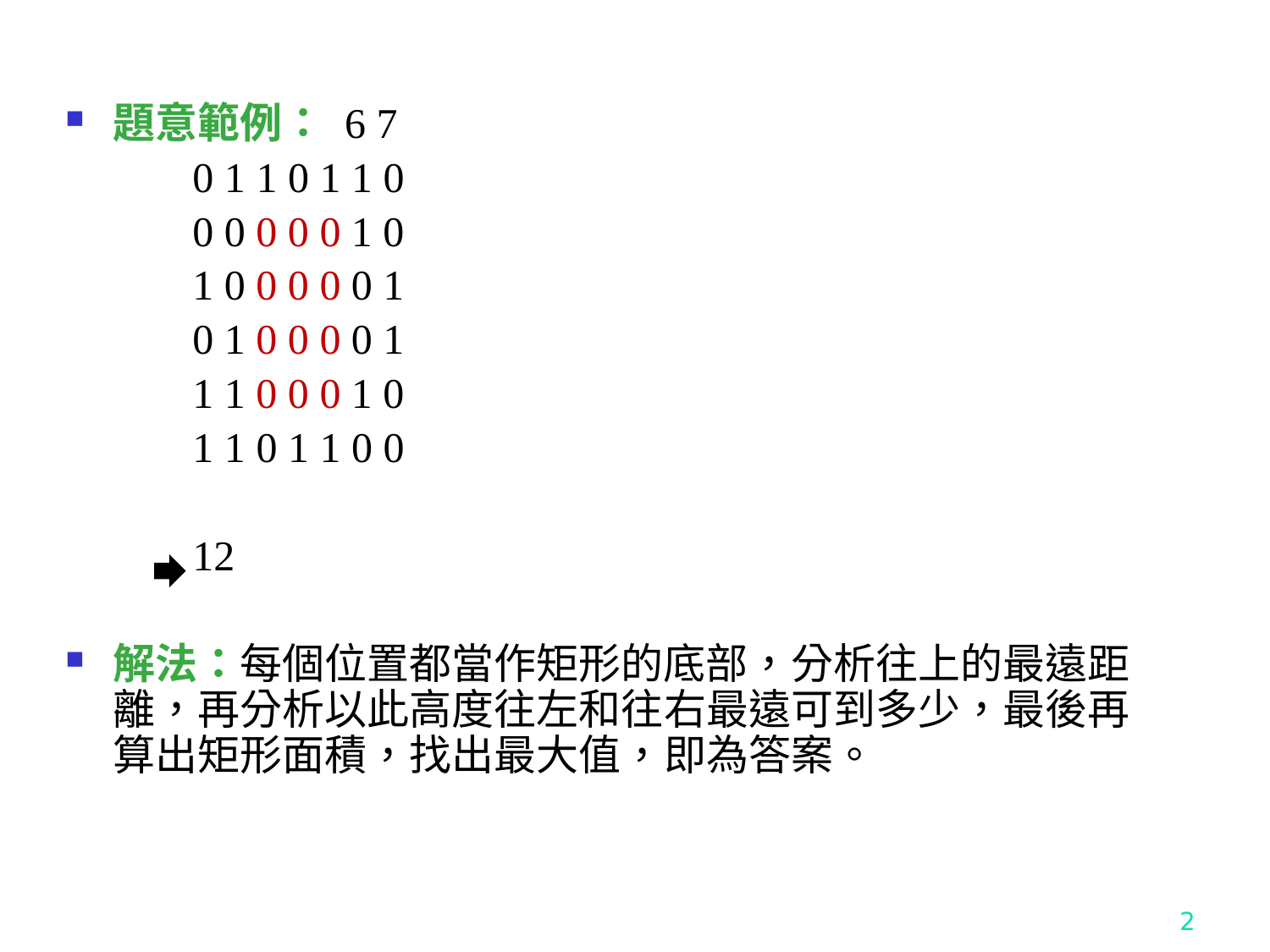

題意範例： 6 7
	0 1 1 0 1 1 0
	0 0 0 0 0 1 0
	1 0 0 0 0 0 1
	0 1 0 0 0 0 1
	1 1 0 0 0 1 0
	1 1 0 1 1 0 0

	12

解法：每個位置都當作矩形的底部，分析往上的最遠距離，再分析以此高度往左和往右最遠可到多少，最後再算出矩形面積，找出最大值，即為答案。

2